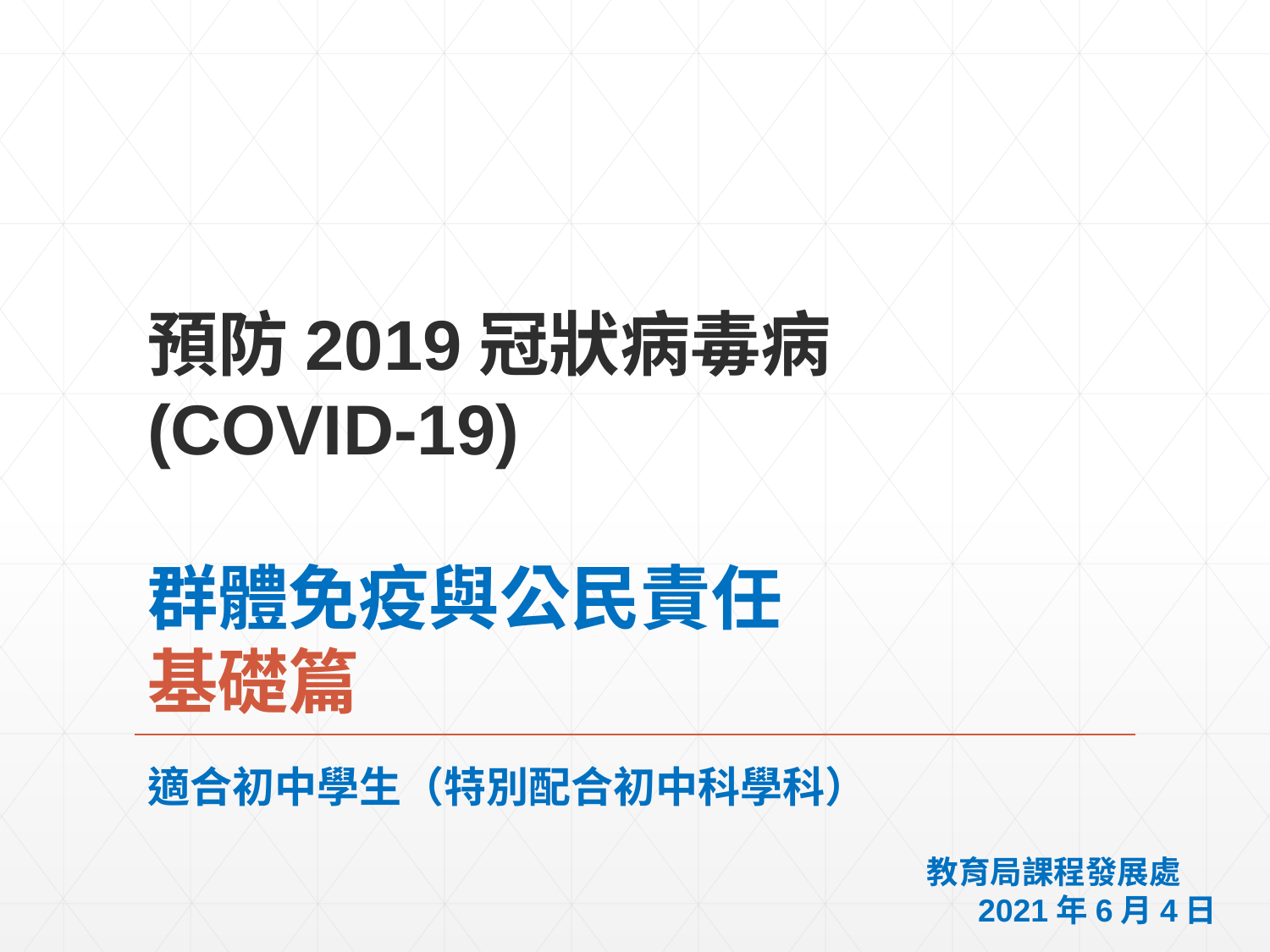

# 預防2019冠狀病毒病 (COVID-19) 群體免疫與公民責任 基礎篇
適合初中學生（特別配合初中科學科）
教育局課程發展處
 2021年6月4日